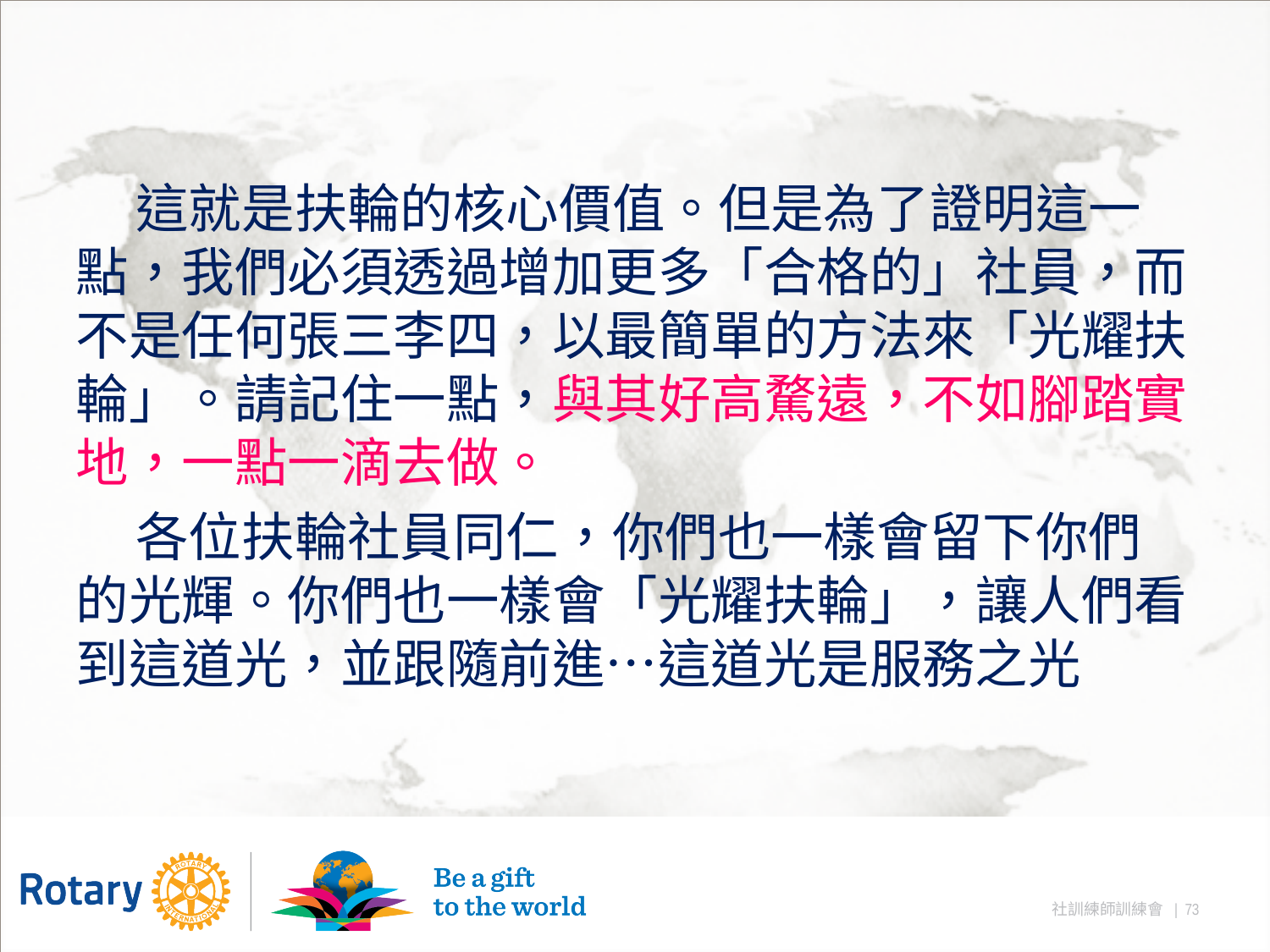

#
    這就是扶輪的核心價值。但是為了證明這一點，我們必須透過增加更多「合格的」社員，而不是任何張三李四，以最簡單的方法來「光耀扶輪」。請記住一點，與其好高騖遠，不如腳踏實地，一點一滴去做。
    各位扶輪社員同仁，你們也一樣會留下你們的光輝。你們也一樣會「光耀扶輪」，讓人們看到這道光，並跟隨前進…這道光是服務之光